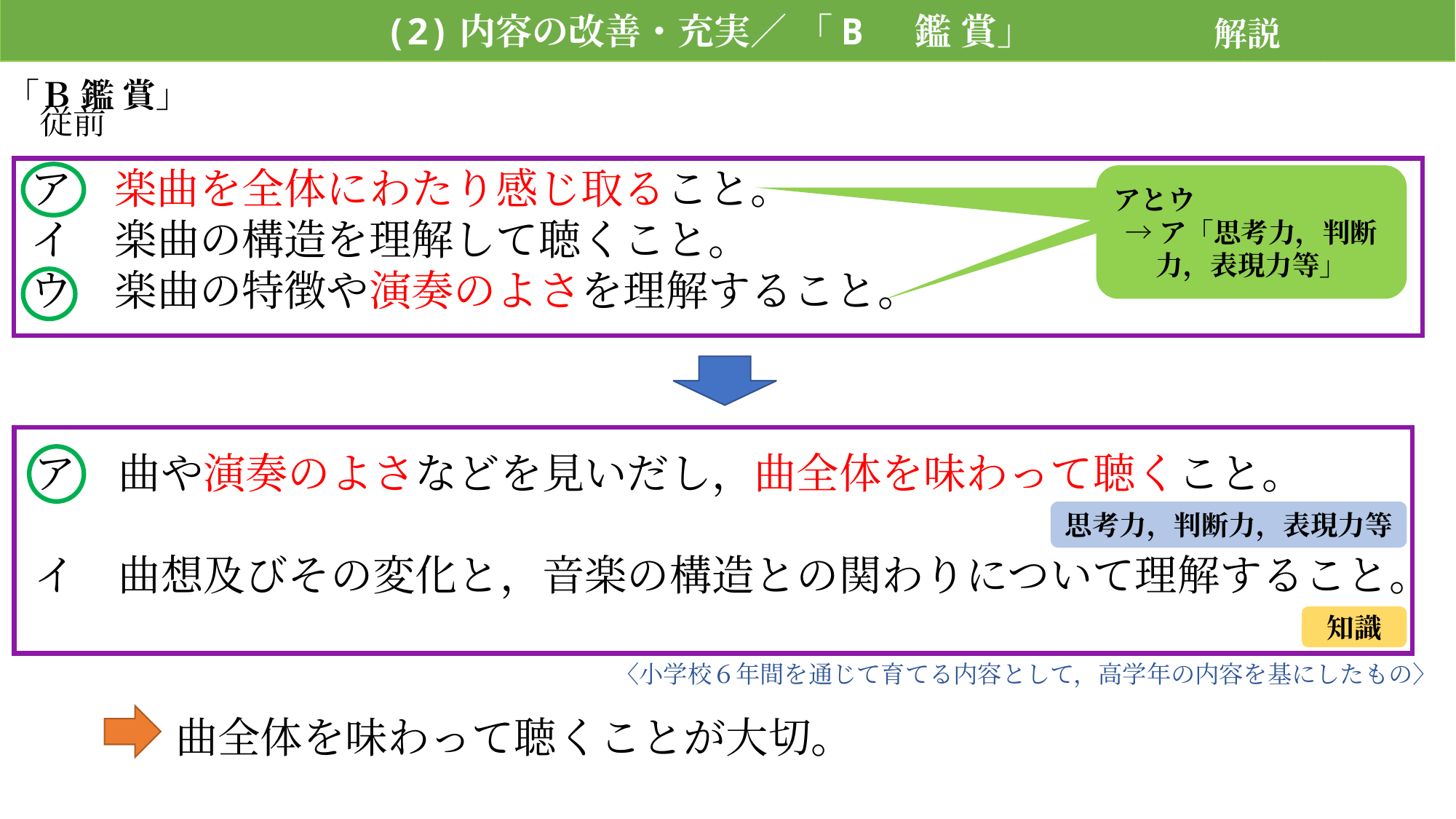

(2)内容の改善・充実／ 「B  鑑 賞」
解説　p24,p25
「Ｂ 鑑 賞」
従前
ア　楽曲を全体にわたり感じ取ること。
イ　楽曲の構造を理解して聴くこと。
ウ　楽曲の特徴や演奏のよさを理解すること。

アとウ
→ア「思考力，判断力，表現力等」
歌唱にない事項

ア　曲や演奏のよさなどを見いだし，曲全体を味わって聴くこと。

イ　曲想及びその変化と，音楽の構造との関わりについて理解すること。

思考力，判断力，表現力等
知識
〈小学校６年間を通じて育てる内容として，高学年の内容を基にしたもの〉
曲全体を味わって聴くことが大切。